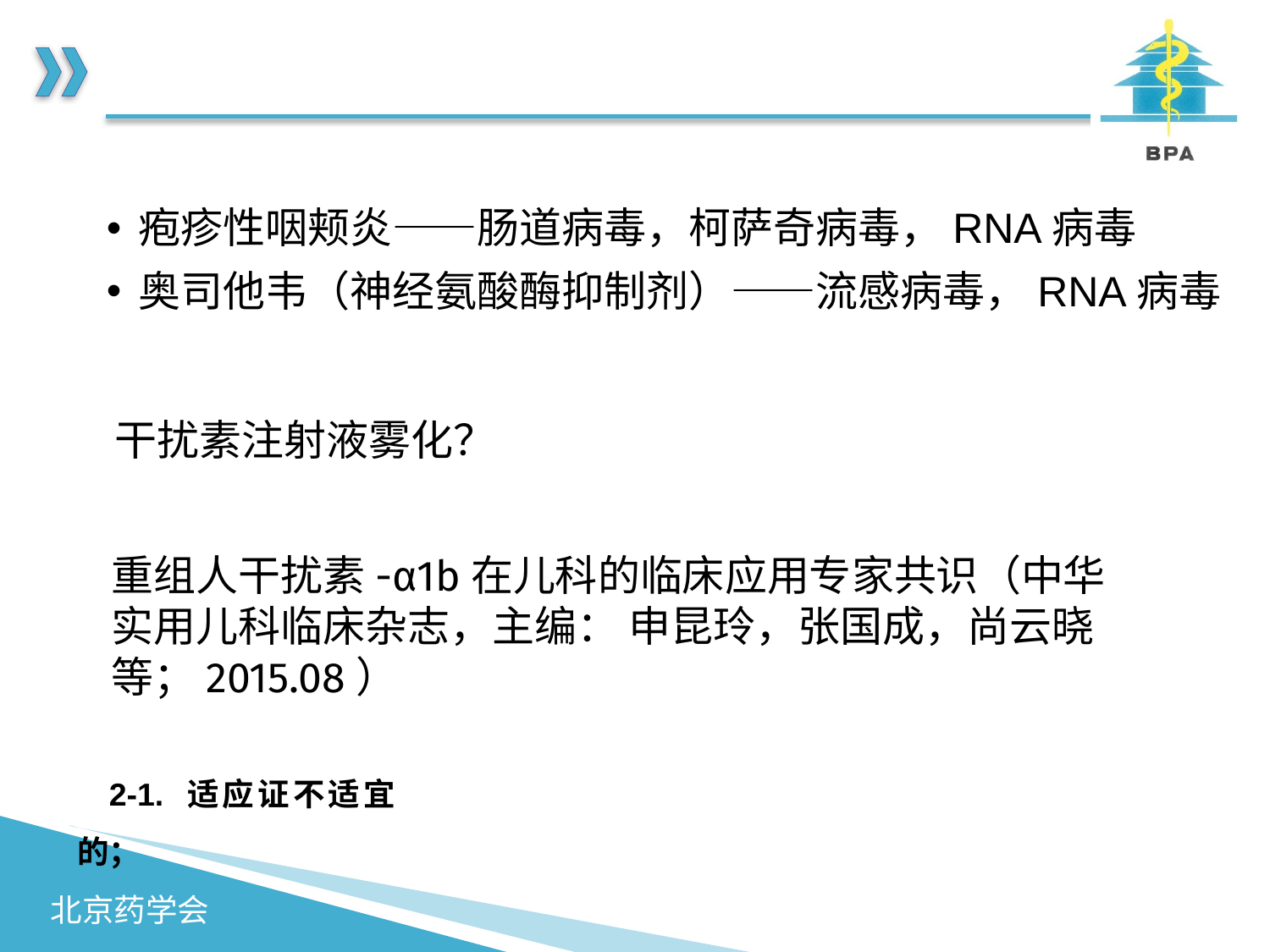

#
疱疹性咽颊炎——肠道病毒，柯萨奇病毒，RNA病毒
奥司他韦（神经氨酸酶抑制剂）——流感病毒，RNA病毒

干扰素注射液雾化？
重组人干扰素-α1b在儿科的临床应用专家共识（中华实用儿科临床杂志，主编： 申昆玲，张国成，尚云晓等；2015.08）
2-1. 适应证不适宜的；